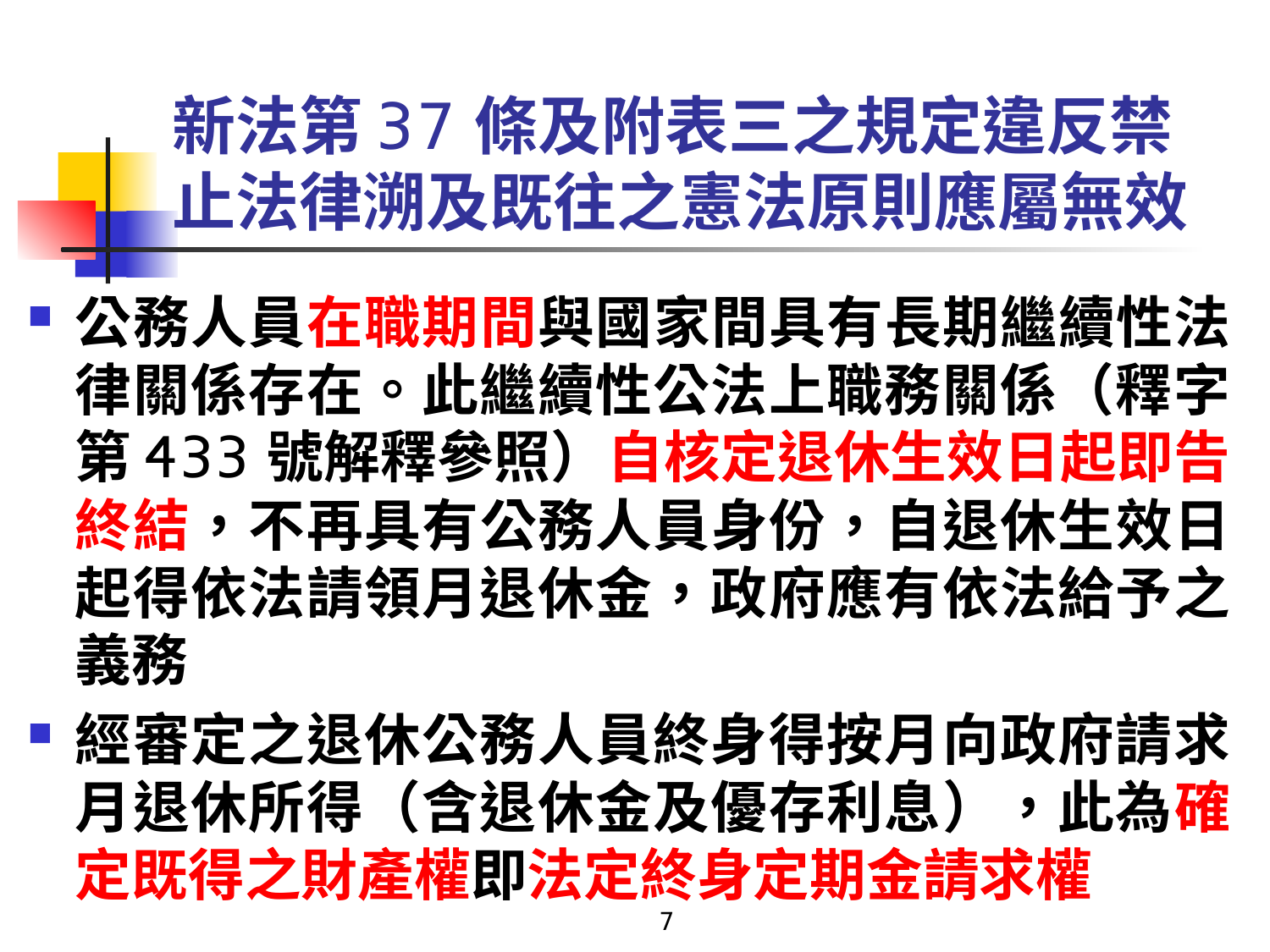

# 新法第37條及附表三之規定違反禁止法律溯及既往之憲法原則應屬無效
公務人員在職期間與國家間具有長期繼續性法律關係存在。此繼續性公法上職務關係（釋字第433號解釋參照）自核定退休生效日起即告終結，不再具有公務人員身份，自退休生效日起得依法請領月退休金，政府應有依法給予之義務
經審定之退休公務人員終身得按月向政府請求月退休所得（含退休金及優存利息），此為確定既得之財產權即法定終身定期金請求權

7